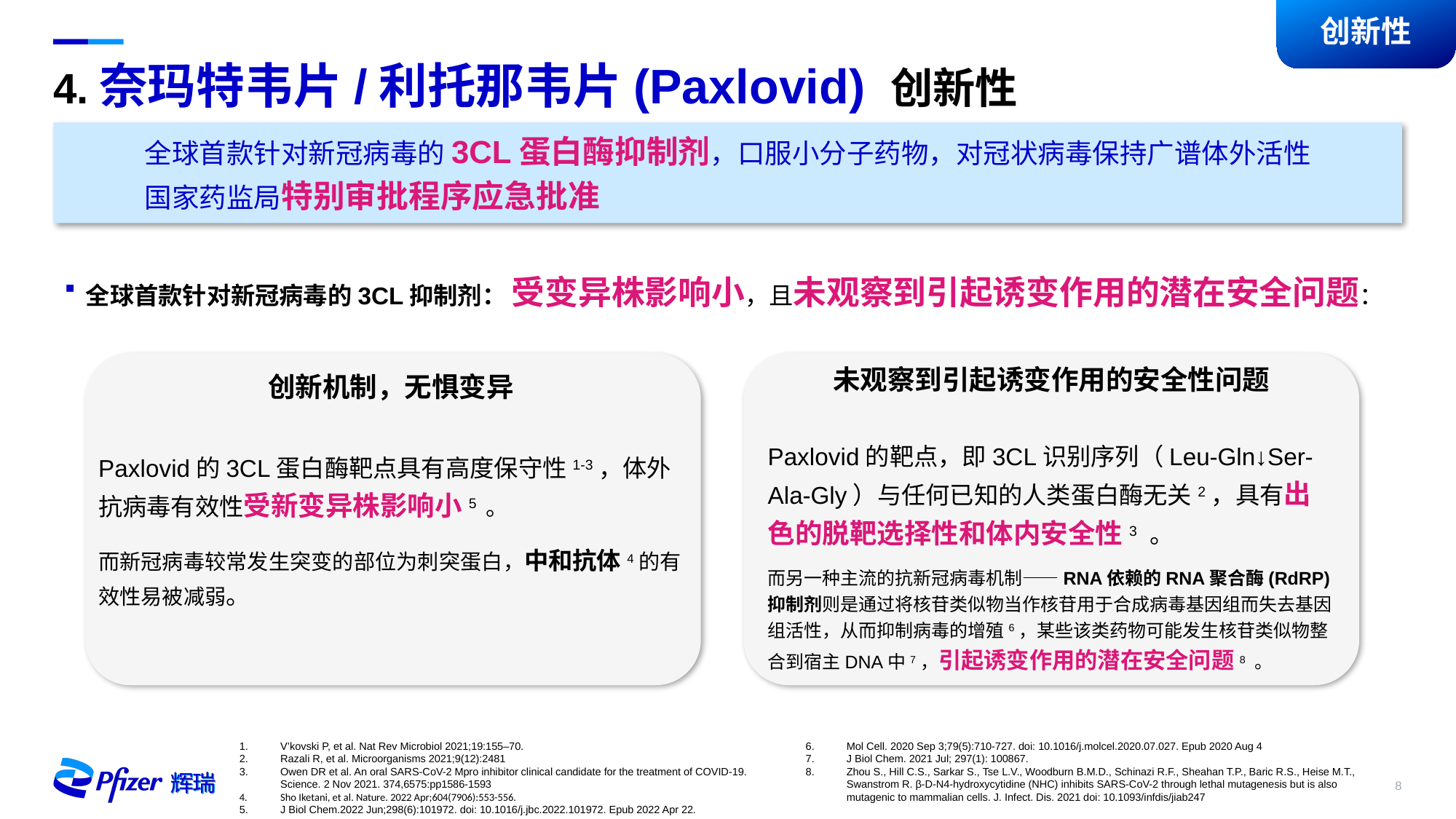

创新性
# 4.奈玛特韦片/利托那韦片(Paxlovid) 创新性
全球首款针对新冠病毒的3CL蛋白酶抑制剂，口服小分子药物，对冠状病毒保持广谱体外活性
国家药监局特别审批程序应急批准
全球首款针对新冠病毒的3CL抑制剂： 受变异株影响小，且未观察到引起诱变作用的潜在安全问题：

创新机制，无惧变异

Paxlovid的3CL蛋白酶靶点具有高度保守性1-3，体外抗病毒有效性受新变异株影响小5 。
而新冠病毒较常发生突变的部位为刺突蛋白，中和抗体4的有效性易被减弱。

未观察到引起诱变作用的安全性问题

Paxlovid的靶点，即3CL识别序列（Leu-Gln↓Ser-Ala-Gly）与任何已知的人类蛋白酶无关2，具有出色的脱靶选择性和体内安全性3 。
而另一种主流的抗新冠病毒机制——RNA依赖的RNA聚合酶(RdRP)抑制剂则是通过将核苷类似物当作核苷用于合成病毒基因组而失去基因组活性，从而抑制病毒的增殖6，某些该类药物可能发生核苷类似物整合到宿主DNA中7，引起诱变作用的潜在安全问题8 。

V’kovski P, et al. Nat Rev Microbiol 2021;19:155–70.
Razali R, et al. Microorganisms 2021;9(12):2481
Owen DR et al. An oral SARS-CoV-2 Mpro inhibitor clinical candidate for the treatment of COVID-19. Science. 2 Nov 2021. 374,6575:pp1586-1593
Sho Iketani, et al. Nature. 2022 Apr;604(7906):553-556.
J Biol Chem.2022 Jun;298(6):101972. doi: 10.1016/j.jbc.2022.101972. Epub 2022 Apr 22.

Mol Cell. 2020 Sep 3;79(5):710-727. doi: 10.1016/j.molcel.2020.07.027. Epub 2020 Aug 4
J Biol Chem. 2021 Jul; 297(1): 100867.
Zhou S., Hill C.S., Sarkar S., Tse L.V., Woodburn B.M.D., Schinazi R.F., Sheahan T.P., Baric R.S., Heise M.T., Swanstrom R. β-D-N4-hydroxycytidine (NHC) inhibits SARS-CoV-2 through lethal mutagenesis but is also mutagenic to mammalian cells. J. Infect. Dis. 2021 doi: 10.1093/infdis/jiab247